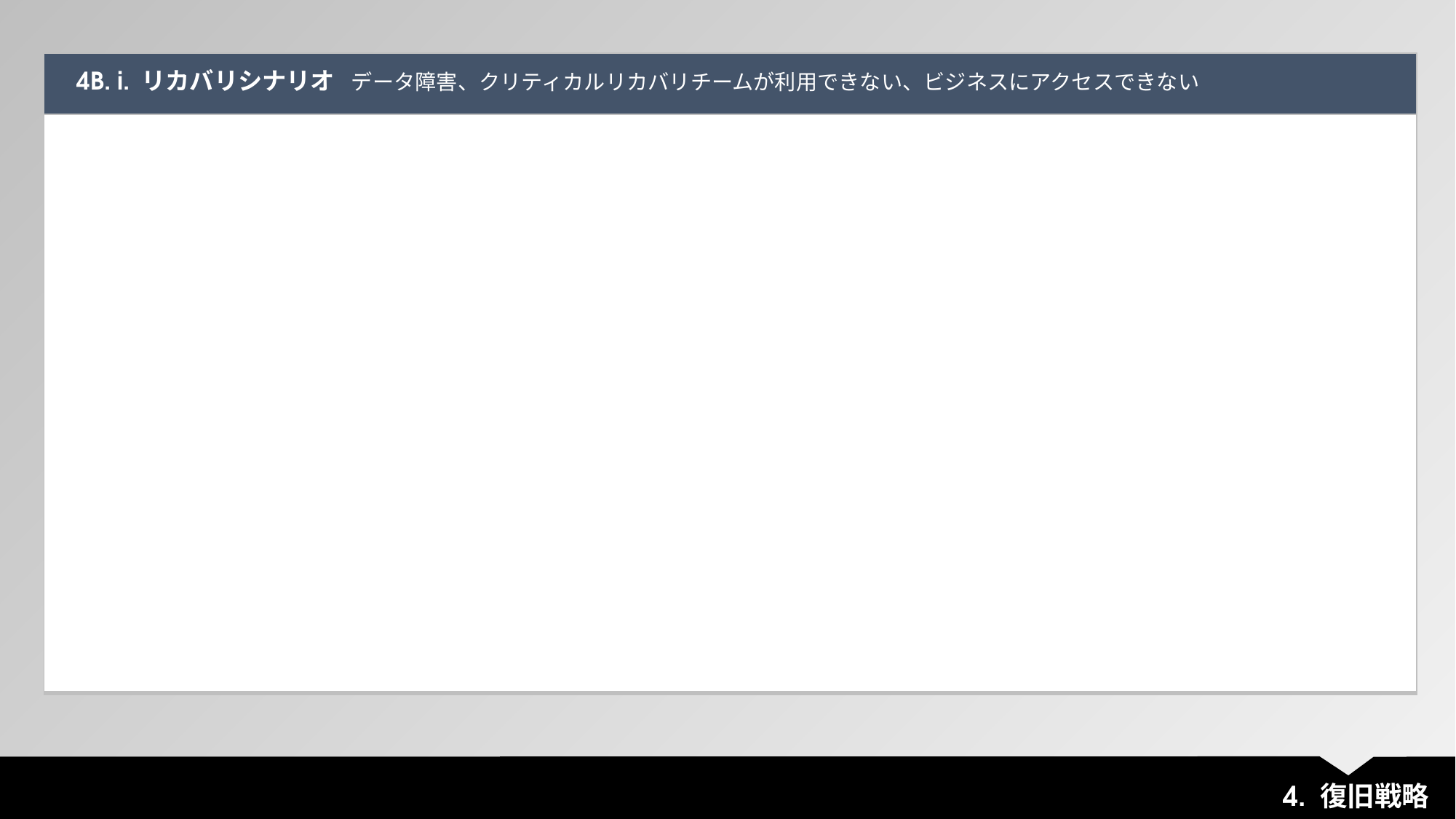

| 4B. i. リカバリシナリオ データ障害、クリティカルリカバリチームが利用できない、ビジネスにアクセスできない |
| --- |
|  |

4. 復旧戦略